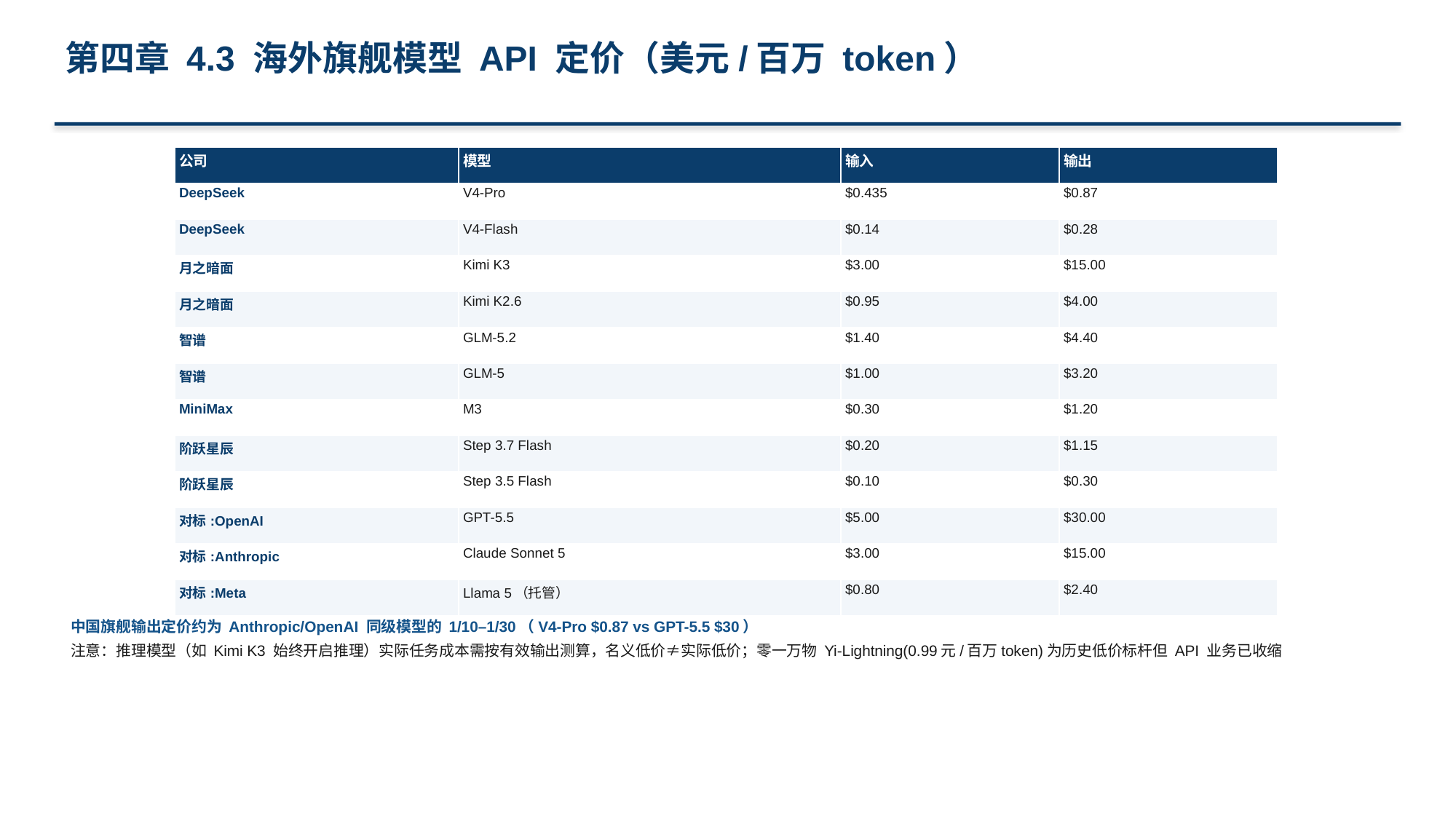

第四章 4.3 海外旗舰模型 API 定价（美元/百万 token）

| 公司 | 模型 | 输入 | 输出 |
| --- | --- | --- | --- |
| DeepSeek | V4-Pro | $0.435 | $0.87 |
| DeepSeek | V4-Flash | $0.14 | $0.28 |
| 月之暗面 | Kimi K3 | $3.00 | $15.00 |
| 月之暗面 | Kimi K2.6 | $0.95 | $4.00 |
| 智谱 | GLM-5.2 | $1.40 | $4.40 |
| 智谱 | GLM-5 | $1.00 | $3.20 |
| MiniMax | M3 | $0.30 | $1.20 |
| 阶跃星辰 | Step 3.7 Flash | $0.20 | $1.15 |
| 阶跃星辰 | Step 3.5 Flash | $0.10 | $0.30 |
| 对标:OpenAI | GPT-5.5 | $5.00 | $30.00 |
| 对标:Anthropic | Claude Sonnet 5 | $3.00 | $15.00 |
| 对标:Meta | Llama 5（托管） | $0.80 | $2.40 |
中国旗舰输出定价约为 Anthropic/OpenAI 同级模型的 1/10–1/30（V4-Pro $0.87 vs GPT-5.5 $30）
注意：推理模型（如 Kimi K3 始终开启推理）实际任务成本需按有效输出测算，名义低价≠实际低价；零一万物 Yi-Lightning(0.99元/百万token)为历史低价标杆但 API 业务已收缩